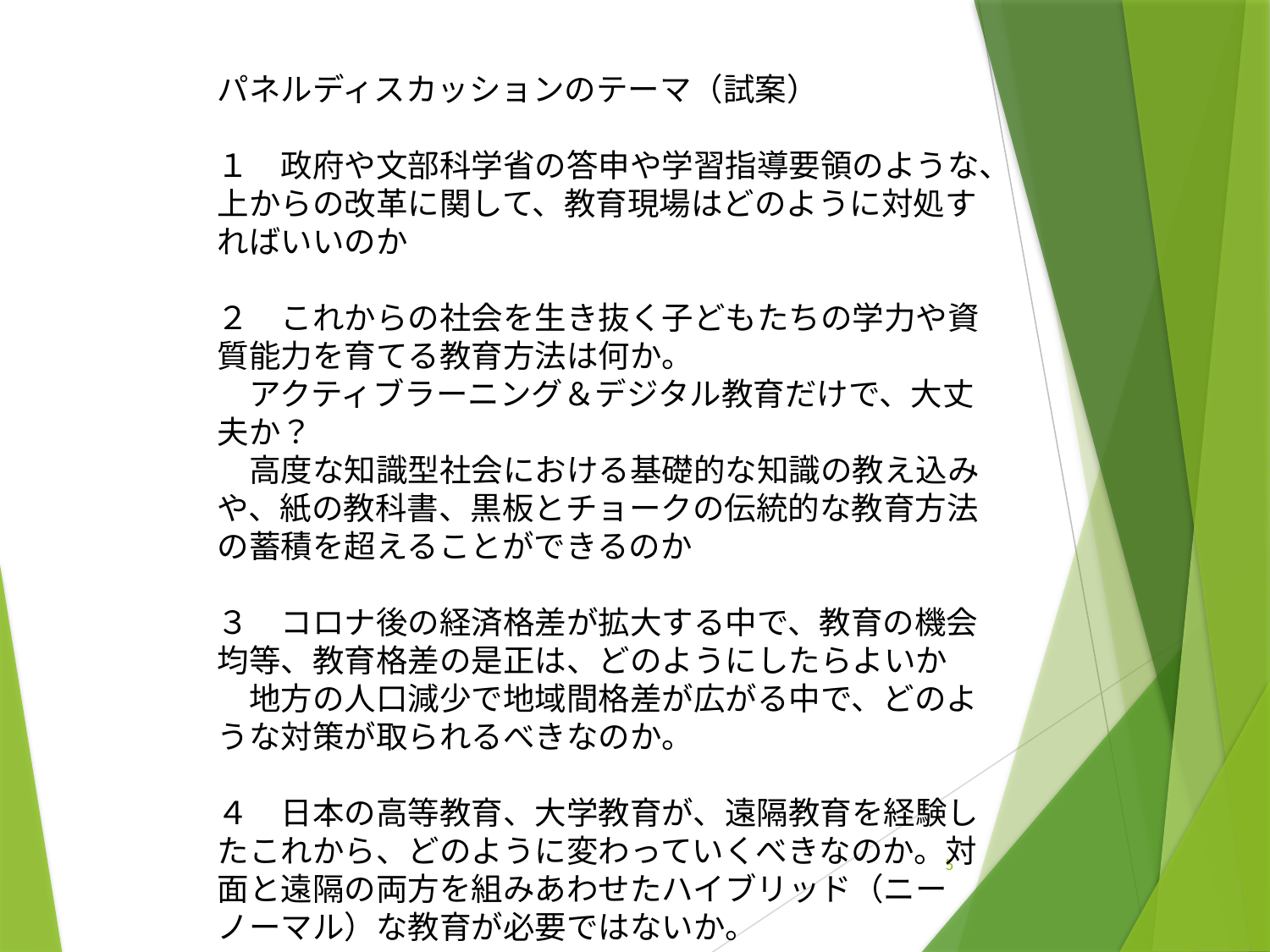

パネルディスカッションのテーマ（試案）

１　政府や文部科学省の答申や学習指導要領のような、上からの改革に関して、教育現場はどのように対処すればいいのか

２　これからの社会を生き抜く子どもたちの学力や資質能力を育てる教育方法は何か。
　アクティブラーニング＆デジタル教育だけで、大丈夫か？
　高度な知識型社会における基礎的な知識の教え込みや、紙の教科書、黒板とチョークの伝統的な教育方法の蓄積を超えることができるのか

３　コロナ後の経済格差が拡大する中で、教育の機会均等、教育格差の是正は、どのようにしたらよいか
　地方の人口減少で地域間格差が広がる中で、どのような対策が取られるべきなのか。

４　日本の高等教育、大学教育が、遠隔教育を経験したこれから、どのように変わっていくべきなのか。対面と遠隔の両方を組みあわせたハイブリッド（ニーノーマル）な教育が必要ではないか。
5